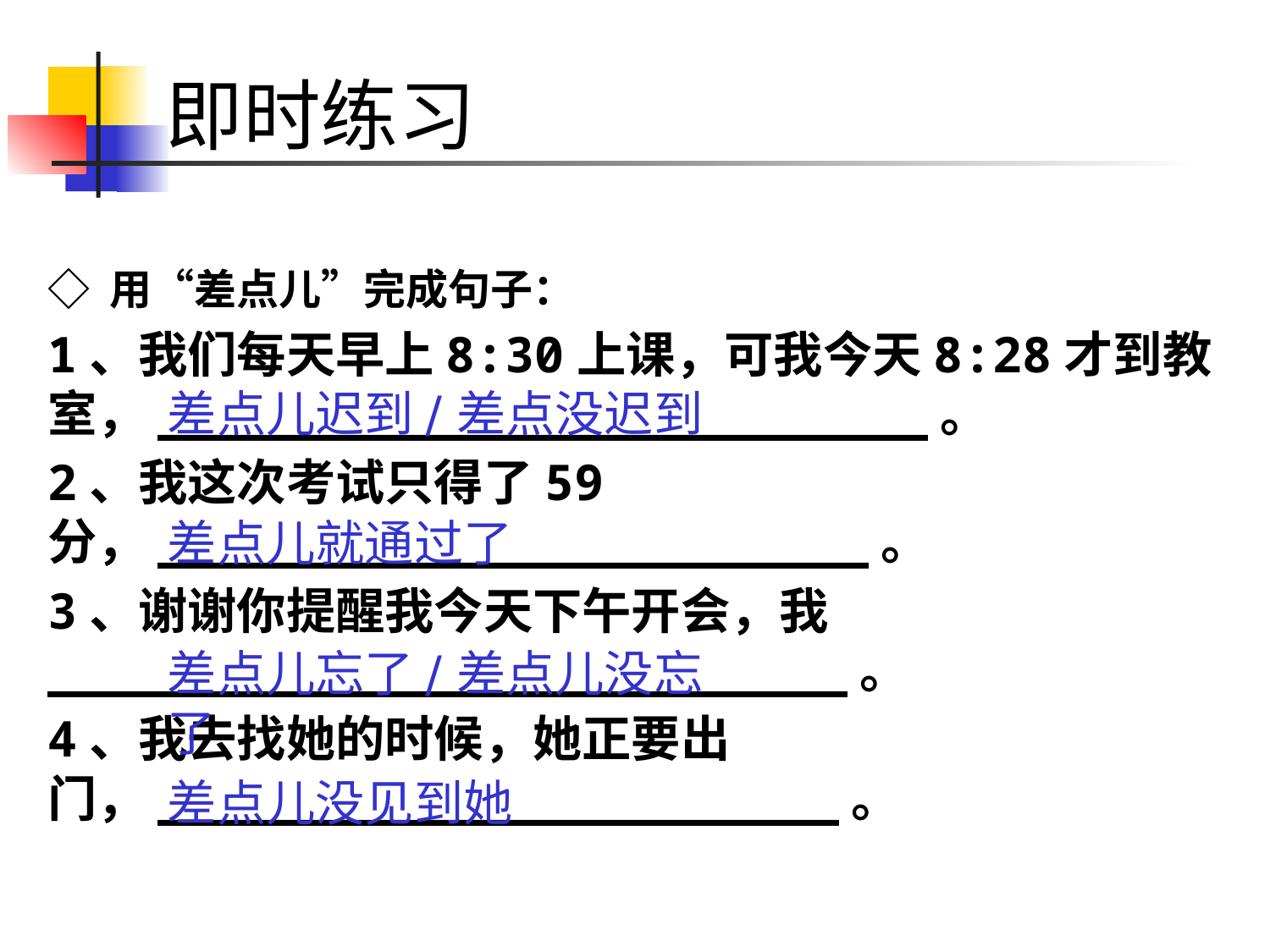

# 即时练习
◇ 用“差点儿”完成句子：
1、我们每天早上8:30上课，可我今天8:28才到教室，__________________________。
2、我这次考试只得了59分，________________________。
3、谢谢你提醒我今天下午开会，我___________________________。
4、我去找她的时候，她正要出门，_______________________。
差点儿迟到/差点没迟到

差点儿就通过了
差点儿忘了/差点儿没忘了
差点儿没见到她